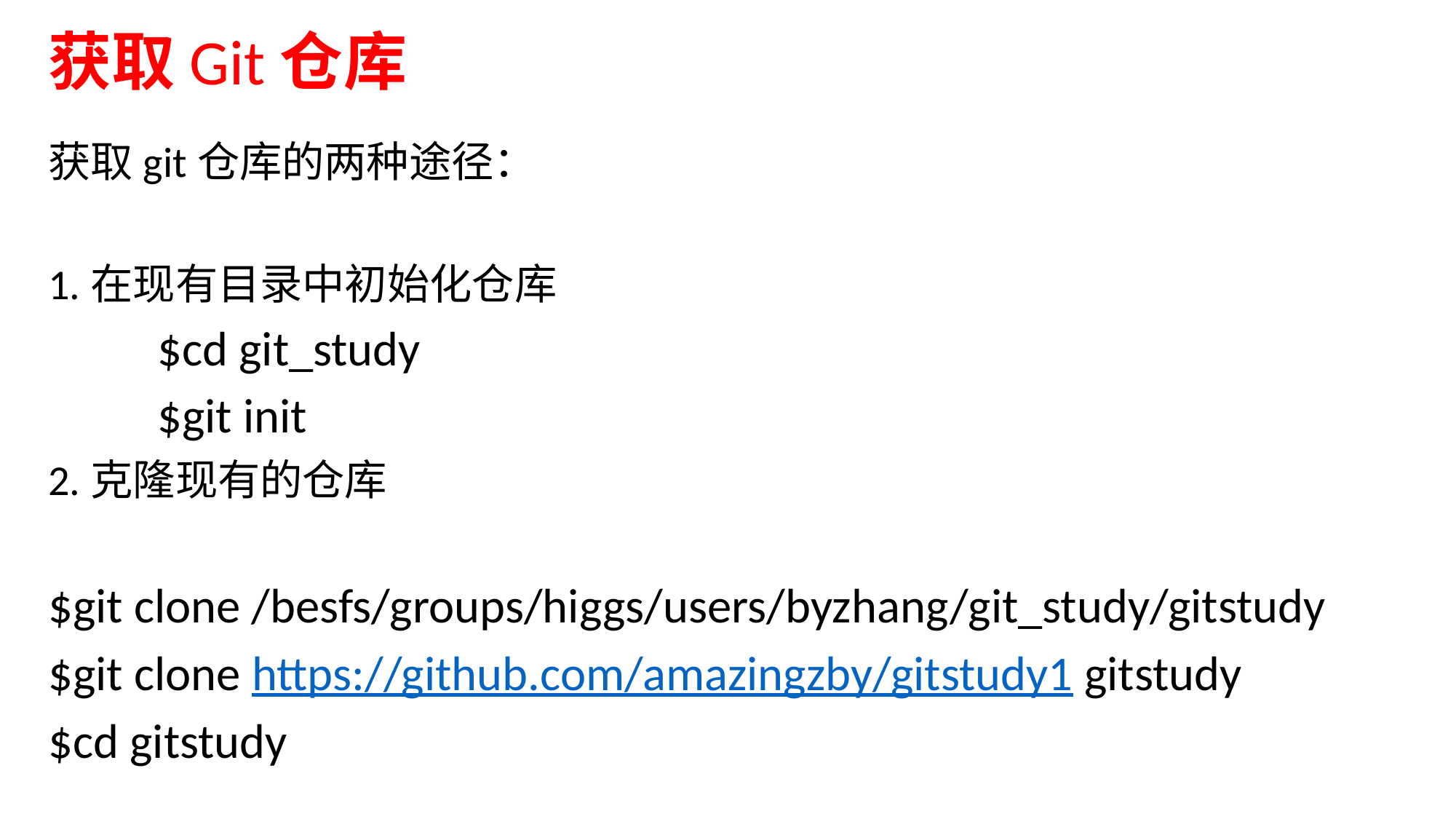

# 获取Git仓库
获取git仓库的两种途径：

1.在现有目录中初始化仓库
	$cd git_study
	$git init
2.克隆现有的仓库

$git clone /besfs/groups/higgs/users/byzhang/git_study/gitstudy
$git clone https://github.com/amazingzby/gitstudy1 gitstudy
$cd gitstudy